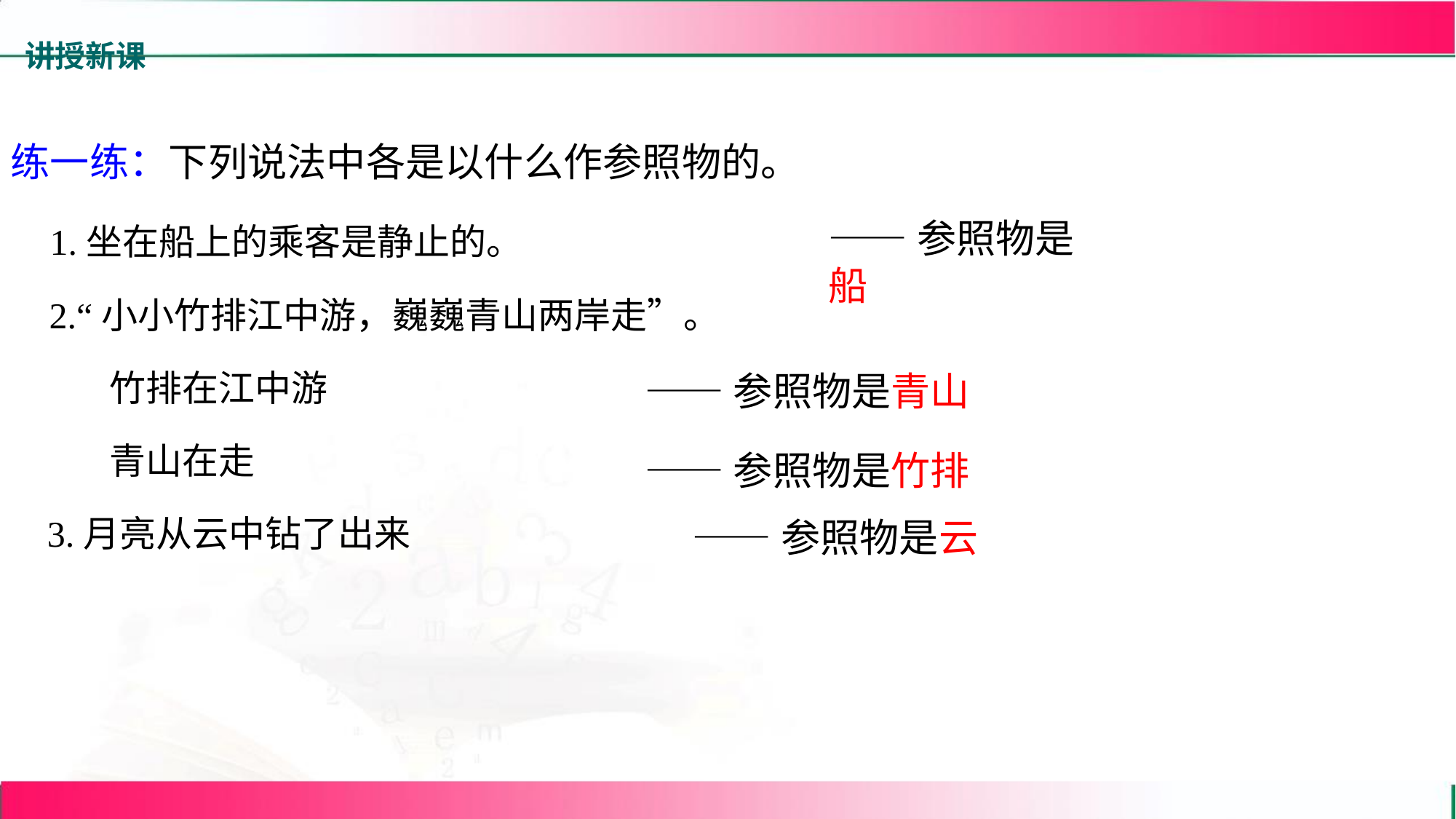

讲授新课
练一练：下列说法中各是以什么作参照物的。
    1.坐在船上的乘客是静止的。
    2.“小小竹排江中游，巍巍青山两岸走”。
           竹排在江中游
           青山在走
    3.月亮从云中钻了出来
——参照物是船
——参照物是青山
——参照物是竹排
——参照物是云